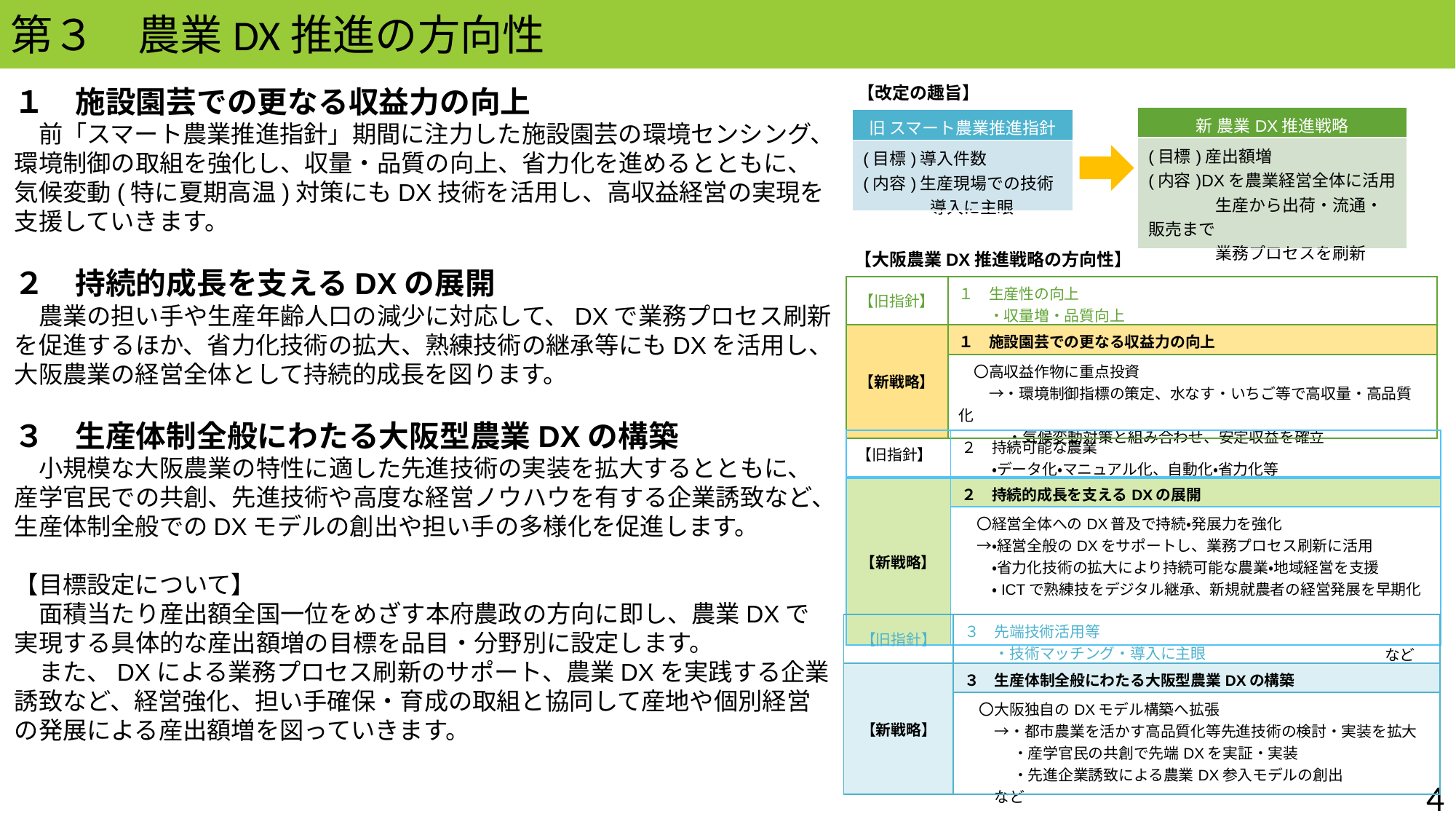

第３　農業DX推進の方向性
【改定の趣旨】

１　施設園芸での更なる収益力の向上
　前「スマート農業推進指針」期間に注力した施設園芸の環境センシング、環境制御の取組を強化し、収量・品質の向上、省力化を進めるとともに、気候変動(特に夏期高温)対策にもDX技術を活用し、高収益経営の実現を支援していきます。

２　持続的成長を支えるDXの展開
　農業の担い手や生産年齢人口の減少に対応して、DXで業務プロセス刷新を促進するほか、省力化技術の拡大、熟練技術の継承等にもDXを活用し、大阪農業の経営全体として持続的成長を図ります。

３　生産体制全般にわたる大阪型農業DXの構築
　小規模な大阪農業の特性に適した先進技術の実装を拡大するとともに、産学官民での共創、先進技術や高度な経営ノウハウを有する企業誘致など、生産体制全般でのDXモデルの創出や担い手の多様化を促進します。

【目標設定について】
　面積当たり産出額全国一位をめざす本府農政の方向に即し、農業DXで実現する具体的な産出額増の目標を品目・分野別に設定します。
　また、DXによる業務プロセス刷新のサポート、農業DXを実践する企業誘致など、経営強化、担い手確保・育成の取組と協同して産地や個別経営の発展による産出額増を図っていきます。
| 新 農業DX推進戦略 |
| --- |
| (目標)産出額増 (内容)DXを農業経営全体に活用 　　　　生産から出荷・流通・販売まで 　　　　業務プロセスを刷新 |
| 旧 スマート農業推進指針 |
| --- |
| (目標)導入件数 (内容)生産現場での技術 　　　　導入に主眼 |

【大阪農業DX推進戦略の方向性】

| 【旧指針】 | １　生産性の向上 　　・収量増・品質向上 |
| --- | --- |
| 【新戦略】 | １　施設園芸での更なる収益力の向上 |
|  | 〇高収益作物に重点投資 　　→・環境制御指標の策定、水なす・いちご等で高収量・高品質化 　　 　・気候変動対策と組み合わせ、安定収益を確立 |
| 【旧指針】 | ２　持続可能な農業 　　・データ化・マニュアル化、自動化・省力化等 |
| --- | --- |
| 【新戦略】 | ２　持続的成長を支えるDXの展開 |
|  | 〇経営全体へのDX普及で持続・発展力を強化 　→・経営全般のDXをサポートし、業務プロセス刷新に活用 　　・省力化技術の拡大により持続可能な農業・地域経営を支援 　　・ICTで熟練技をデジタル継承、新規就農者の経営発展を早期化　　　　　　　　　　　　　　　　　　　　　　　　　　　　　　　　　　　　　　　　　　　　　　　　　　　　　　　　　　 　　　　　　　　　　　　　　　　　　　　　　　　　　　　など |
| 【旧指針】 | ３　先端技術活用等 　　・技術マッチング・導入に主眼 |
| --- | --- |
| 【新戦略】 | ３　生産体制全般にわたる大阪型農業DXの構築 |
|  | 〇大阪独自のDXモデル構築へ拡張 　　→・都市農業を活かす高品質化等先進技術の検討・実装を拡大 　　　 ・産学官民の共創で先端DXを実証・実装 　 　　・先進企業誘致による農業DX参入モデルの創出　　　　　　　など |
4